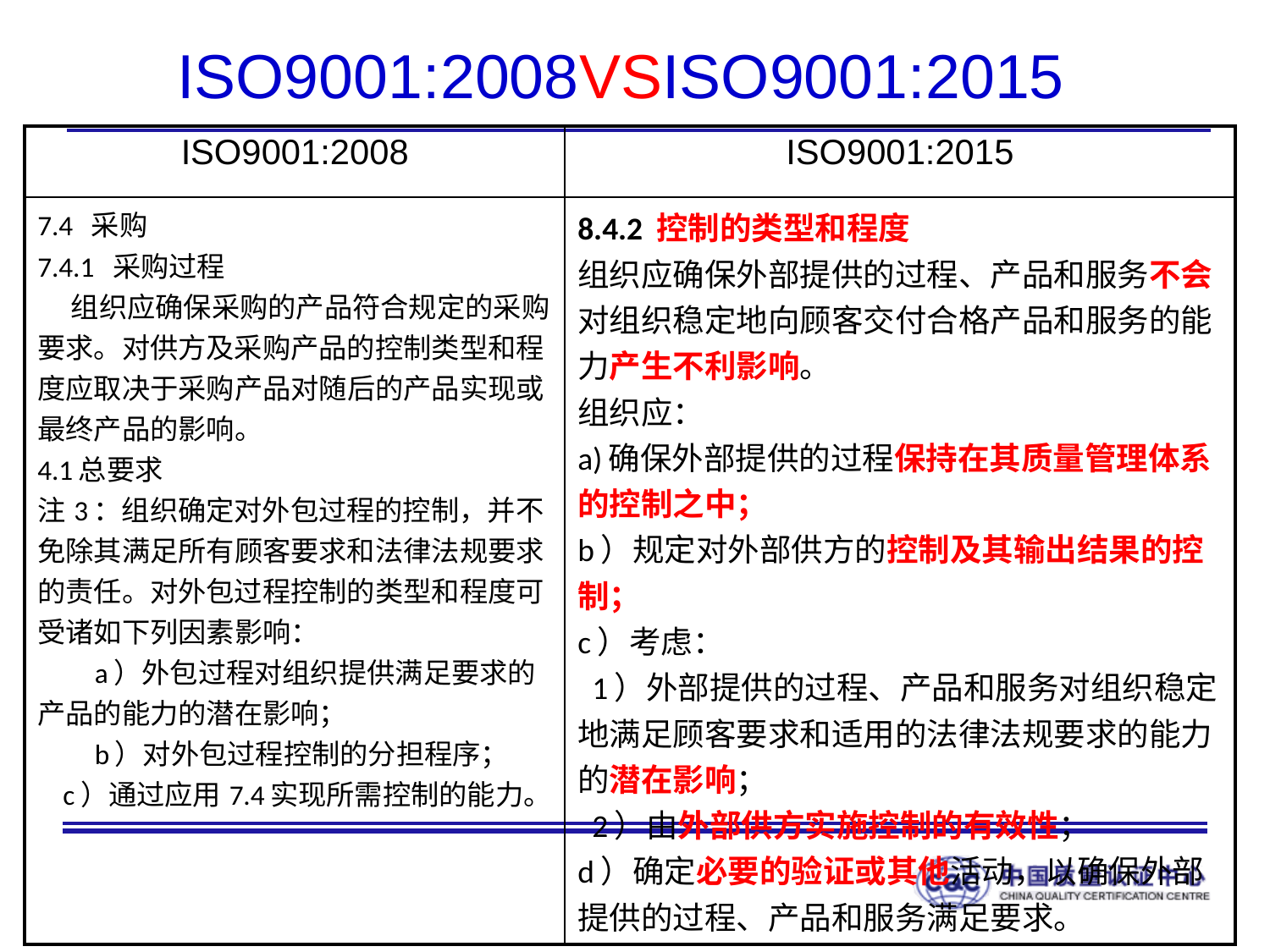

# ISO9001:2008VSISO9001:2015
| ISO9001:2008 | ISO9001:2015 |
| --- | --- |
| 7.4 采购 7.4.1 采购过程 组织应确保采购的产品符合规定的采购要求。对供方及采购产品的控制类型和程度应取决于采购产品对随后的产品实现或最终产品的影响。 4.1总要求 注3：组织确定对外包过程的控制，并不免除其满足所有顾客要求和法律法规要求的责任。对外包过程控制的类型和程度可受诸如下列因素影响： 　a）外包过程对组织提供满足要求的产品的能力的潜在影响； 　b）对外包过程控制的分担程序； c）通过应用7.4实现所需控制的能力。 | 8.4.2 控制的类型和程度 组织应确保外部提供的过程、产品和服务不会对组织稳定地向顾客交付合格产品和服务的能力产生不利影响。 组织应： a)确保外部提供的过程保持在其质量管理体系的控制之中； b）规定对外部供方的控制及其输出结果的控制； c）考虑： 1）外部提供的过程、产品和服务对组织稳定地满足顾客要求和适用的法律法规要求的能力的潜在影响； 2）由外部供方实施控制的有效性； d）确定必要的验证或其他活动，以确保外部提供的过程、产品和服务满足要求。 |
189